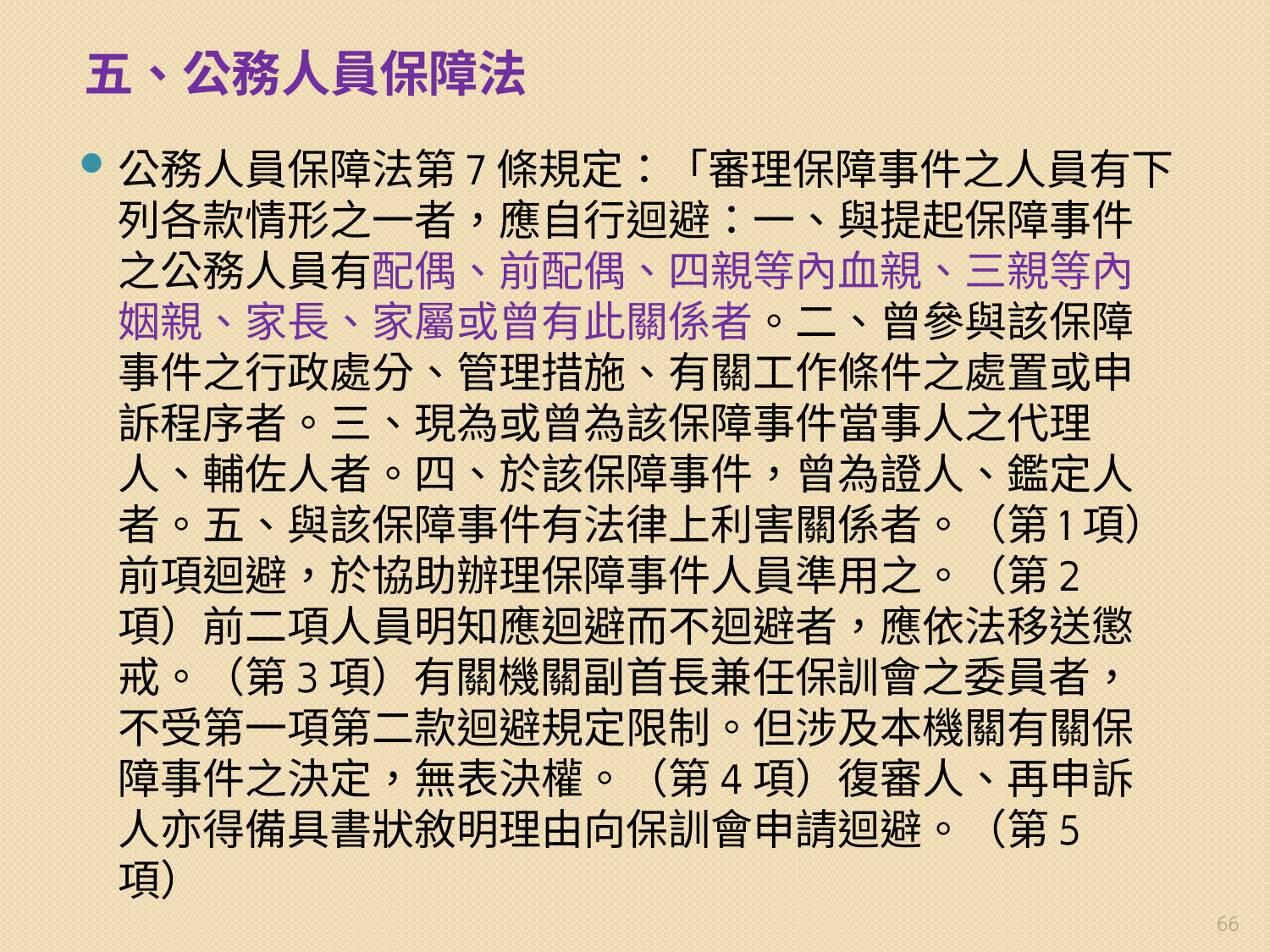

五、公務人員保障法

公務人員保障法第7條規定：「審理保障事件之人員有下列各款情形之一者，應自行迴避：一、與提起保障事件之公務人員有配偶、前配偶、四親等內血親、三親等內姻親、家長、家屬或曾有此關係者。二、曾參與該保障事件之行政處分、管理措施、有關工作條件之處置或申訴程序者。三、現為或曾為該保障事件當事人之代理人、輔佐人者。四、於該保障事件，曾為證人、鑑定人者。五、與該保障事件有法律上利害關係者。（第1項）前項迴避，於協助辦理保障事件人員準用之。（第2項）前二項人員明知應迴避而不迴避者，應依法移送懲戒。（第3項）有關機關副首長兼任保訓會之委員者，不受第一項第二款迴避規定限制。但涉及本機關有關保障事件之決定，無表決權。（第4項）復審人、再申訴人亦得備具書狀敘明理由向保訓會申請迴避。（第5項）
66